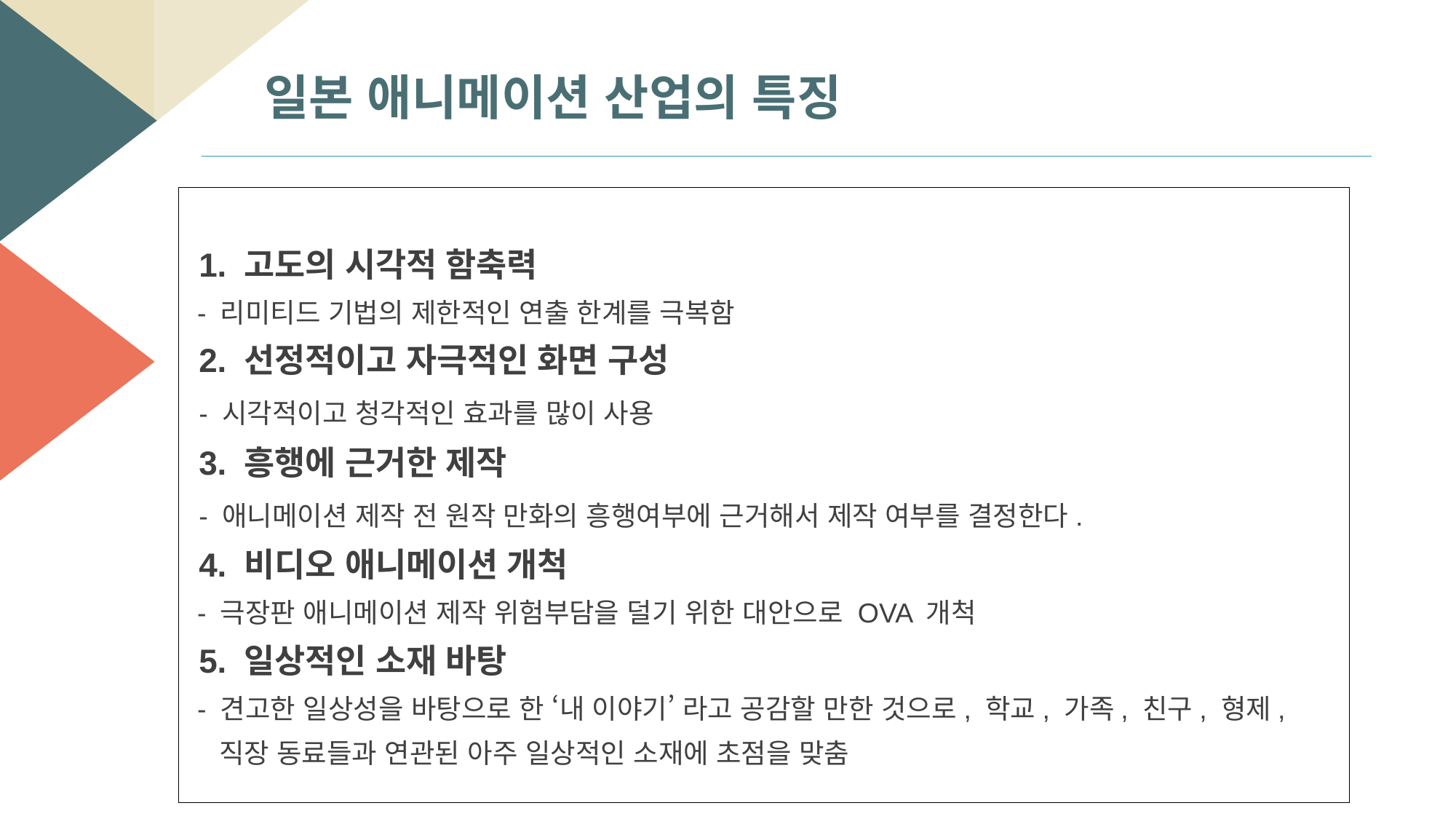

일본 애니메이션 산업의 특징

 1. 고도의 시각적 함축력
 - 리미티드 기법의 제한적인 연출 한계를 극복함
 2. 선정적이고 자극적인 화면 구성
 - 시각적이고 청각적인 효과를 많이 사용
 3. 흥행에 근거한 제작
 - 애니메이션 제작 전 원작 만화의 흥행여부에 근거해서 제작 여부를 결정한다.
 4. 비디오 애니메이션 개척
 - 극장판 애니메이션 제작 위험부담을 덜기 위한 대안으로 OVA 개척
 5. 일상적인 소재 바탕
 - 견고한 일상성을 바탕으로 한 ‘내 이야기’ 라고 공감할 만한 것으로, 학교, 가족, 친구, 형제,
   직장 동료들과 연관된 아주 일상적인 소재에 초점을 맞춤